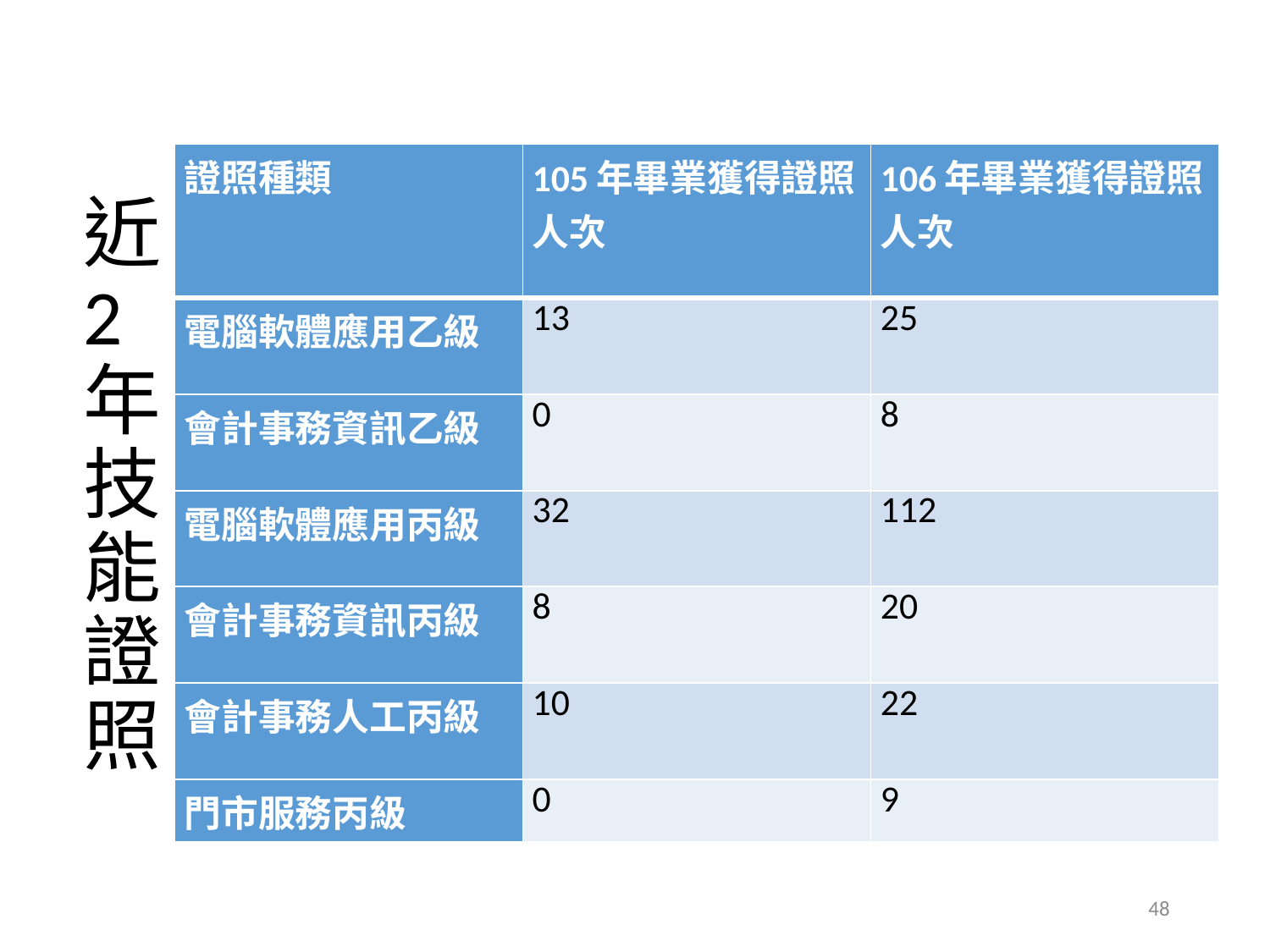

| 證照種類 | 105年畢業獲得證照人次 | 106年畢業獲得證照人次 |
| --- | --- | --- |
| 電腦軟體應用乙級 | 13 | 25 |
| 會計事務資訊乙級 | 0 | 8 |
| 電腦軟體應用丙級 | 32 | 112 |
| 會計事務資訊丙級 | 8 | 20 |
| 會計事務人工丙級 | 10 | 22 |
| 門市服務丙級 | 0 | 9 |
# 近2年技能證照
48